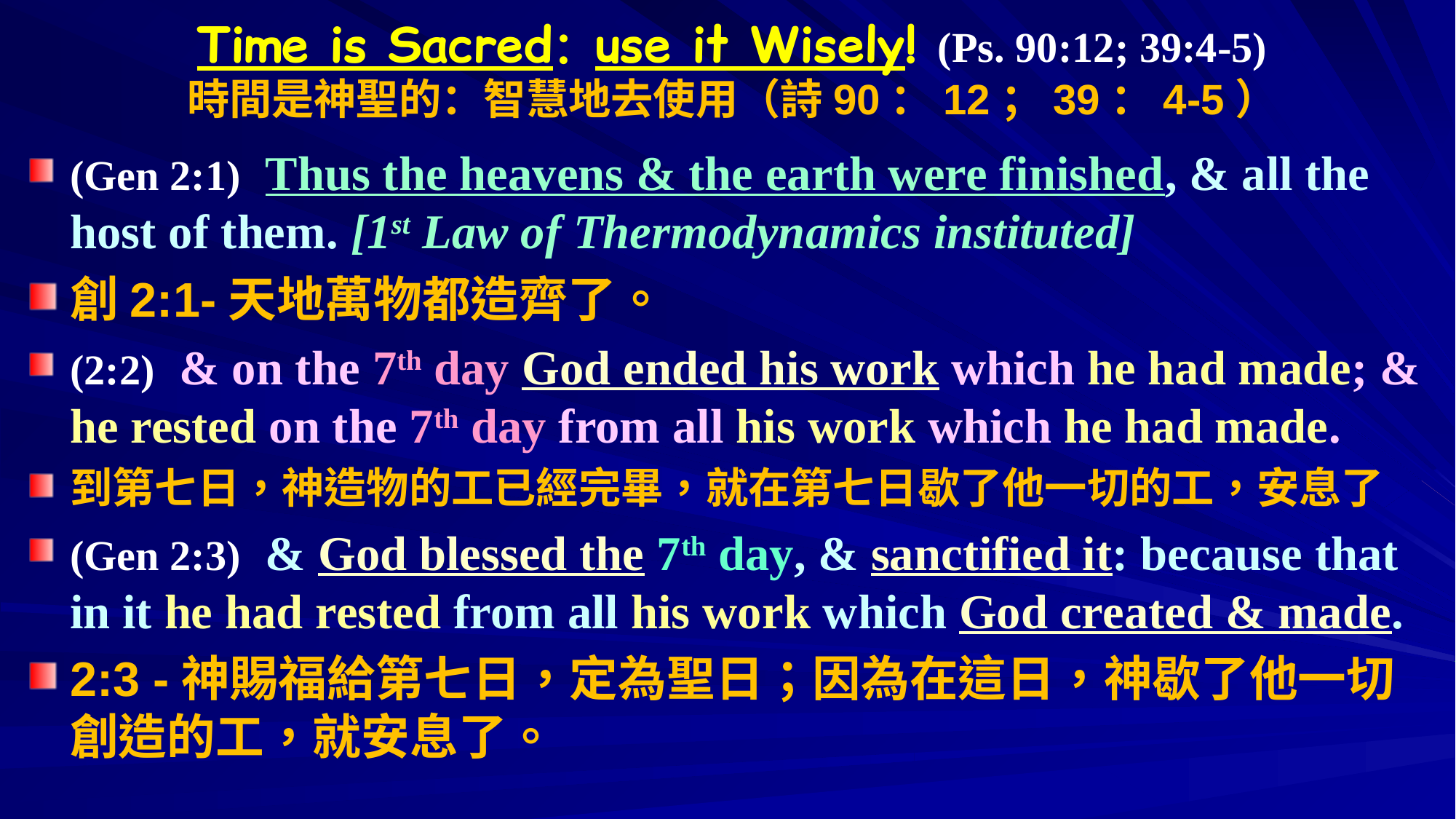

# Time is Sacred: use it Wisely! (Ps. 90:12; 39:4-5) 時間是神聖的：智慧地去使用（詩90：12；39：4-5）
(Gen 2:1)  Thus the heavens & the earth were finished, & all the host of them. [1st Law of Thermodynamics instituted]
創2:1-天地萬物都造齊了。
(2:2)  & on the 7th day God ended his work which he had made; & he rested on the 7th day from all his work which he had made.
到第七日，神造物的工已經完畢，就在第七日歇了他一切的工，安息了
(Gen 2:3)  & God blessed the 7th day, & sanctified it: because that in it he had rested from all his work which God created & made.
2:3 -神賜福給第七日，定為聖日；因為在這日，神歇了他一切創造的工，就安息了。